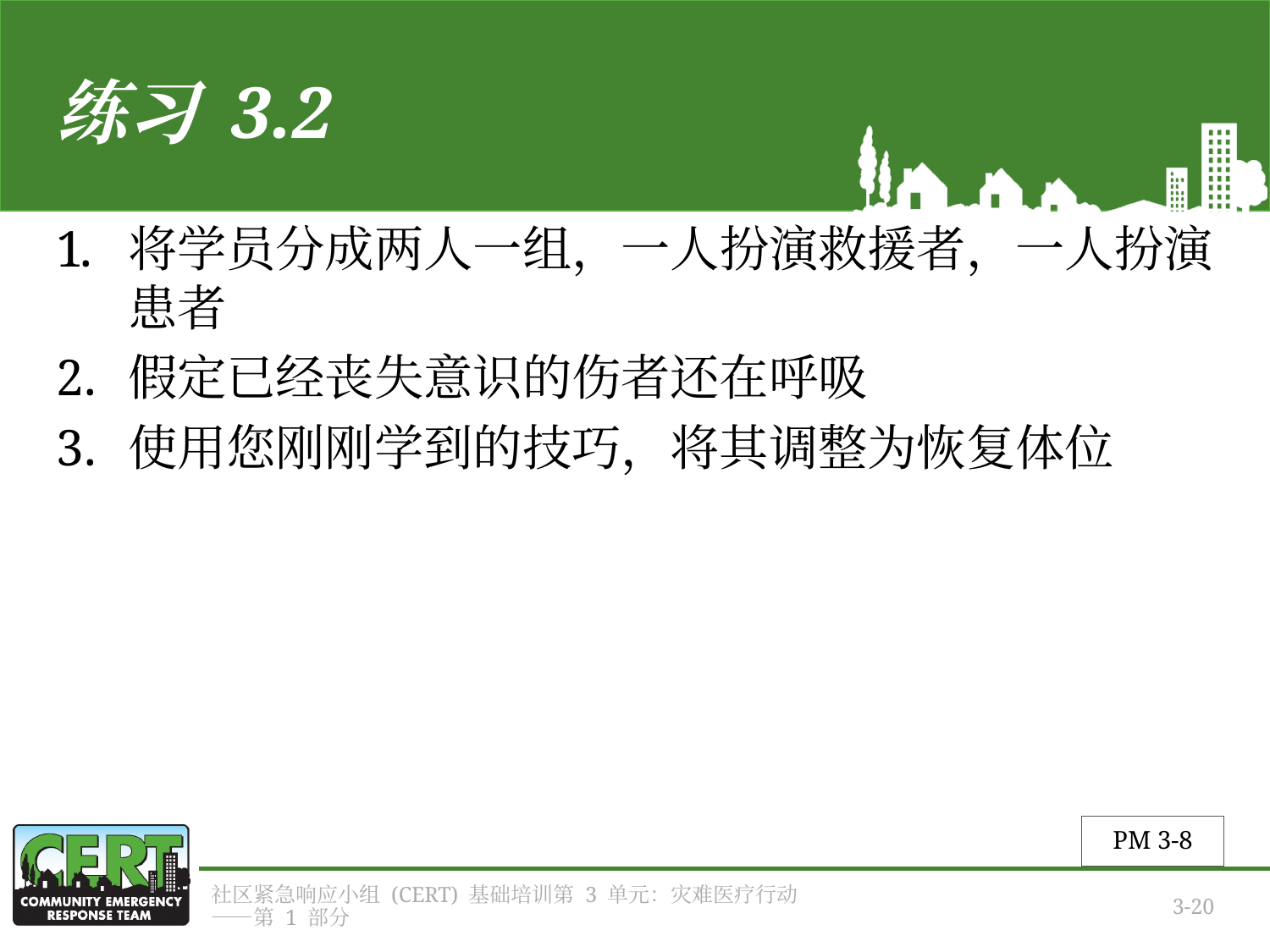

# 练习 3.2
将学员分成两人一组，一人扮演救援者，一人扮演患者
假定已经丧失意识的伤者还在呼吸
使用您刚刚学到的技巧，将其调整为恢复体位
PM 3-8
社区紧急响应小组 (CERT) 基础培训第 3 单元：灾难医疗行动——第 1 部分
3-20